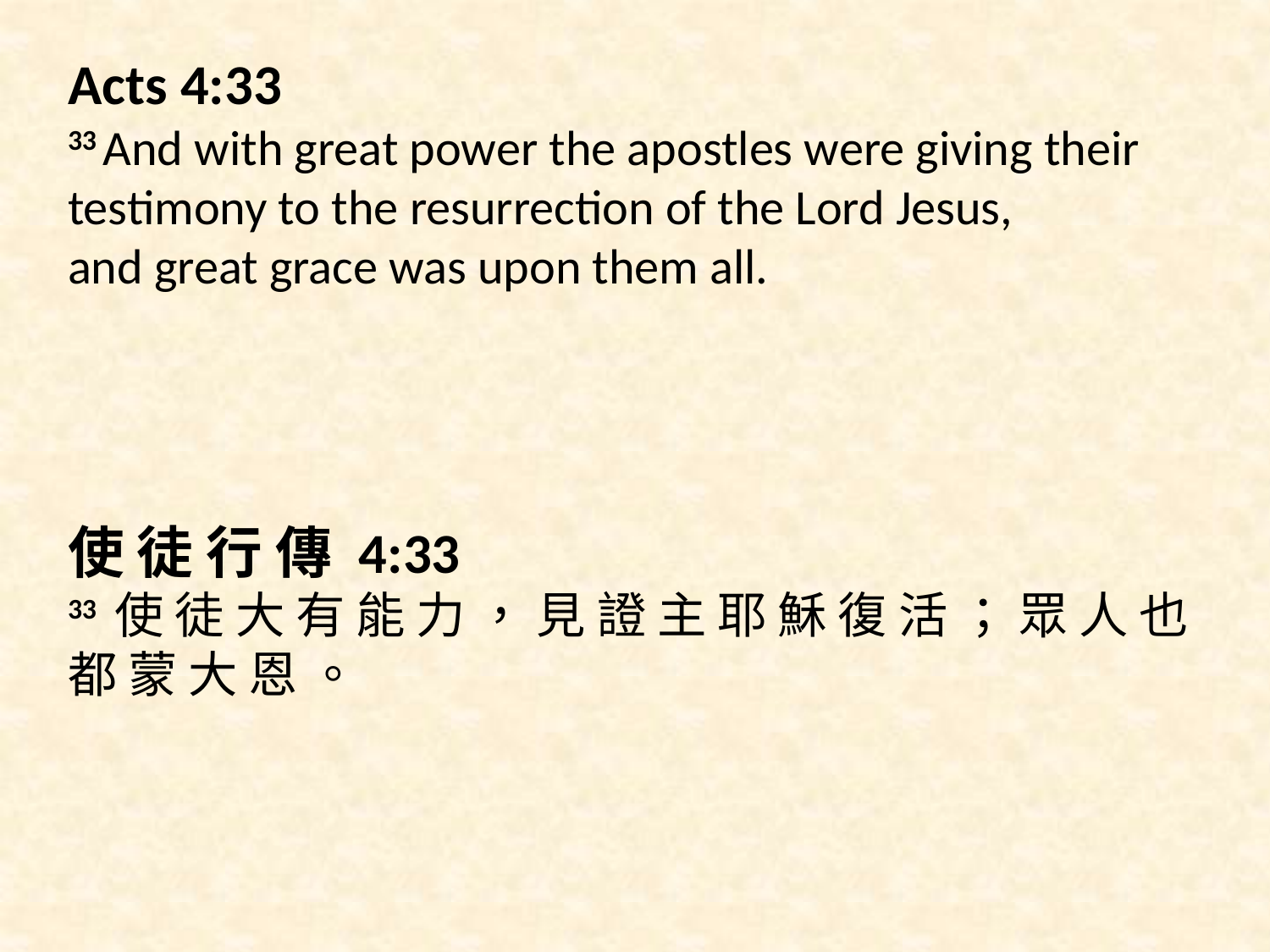

Acts 4:33
33 And with great power the apostles were giving their testimony to the resurrection of the Lord Jesus, and great grace was upon them all.

使 徒 行 傳 4:33
33 使 徒 大 有 能 力 ， 見 證 主 耶 穌 復 活 ； 眾 人 也 都 蒙 大 恩 。